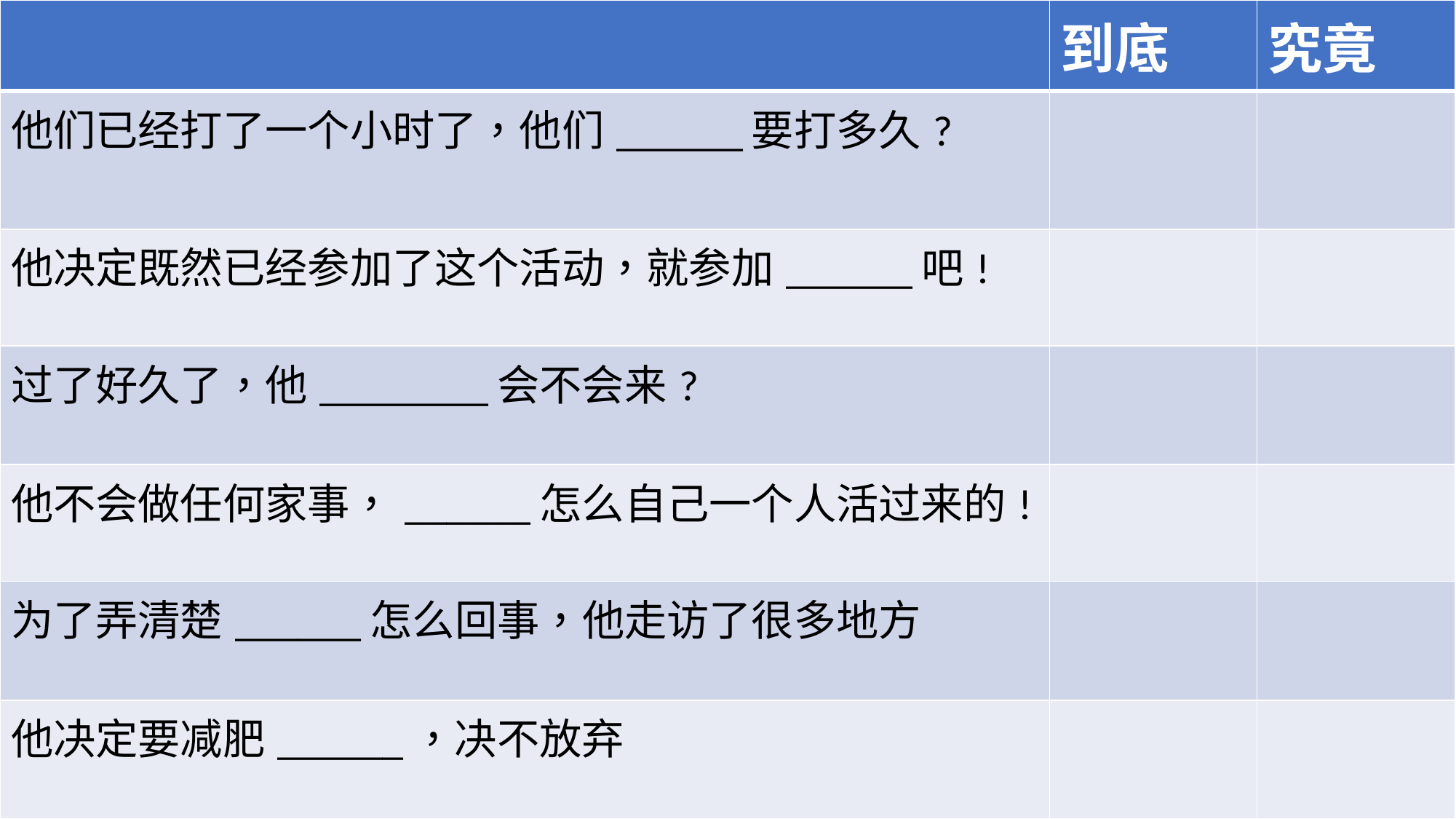

|  | 到底 | 究竟 |
| --- | --- | --- |
| 他们已经打了一个小时了，他们\_\_\_\_\_\_要打多久? |  |  |
| 他决定既然已经参加了这个活动，就参加\_\_\_\_\_\_吧! |  |  |
| 过了好久了，他\_\_\_\_\_\_\_\_会不会来? |  |  |
| 他不会做任何家事，\_\_\_\_\_\_怎么自己一个人活过来的! |  |  |
| 为了弄清楚\_\_\_\_\_\_怎么回事，他走访了很多地方 |  |  |
| 他决定要减肥\_\_\_\_\_\_，决不放弃 |  |  |